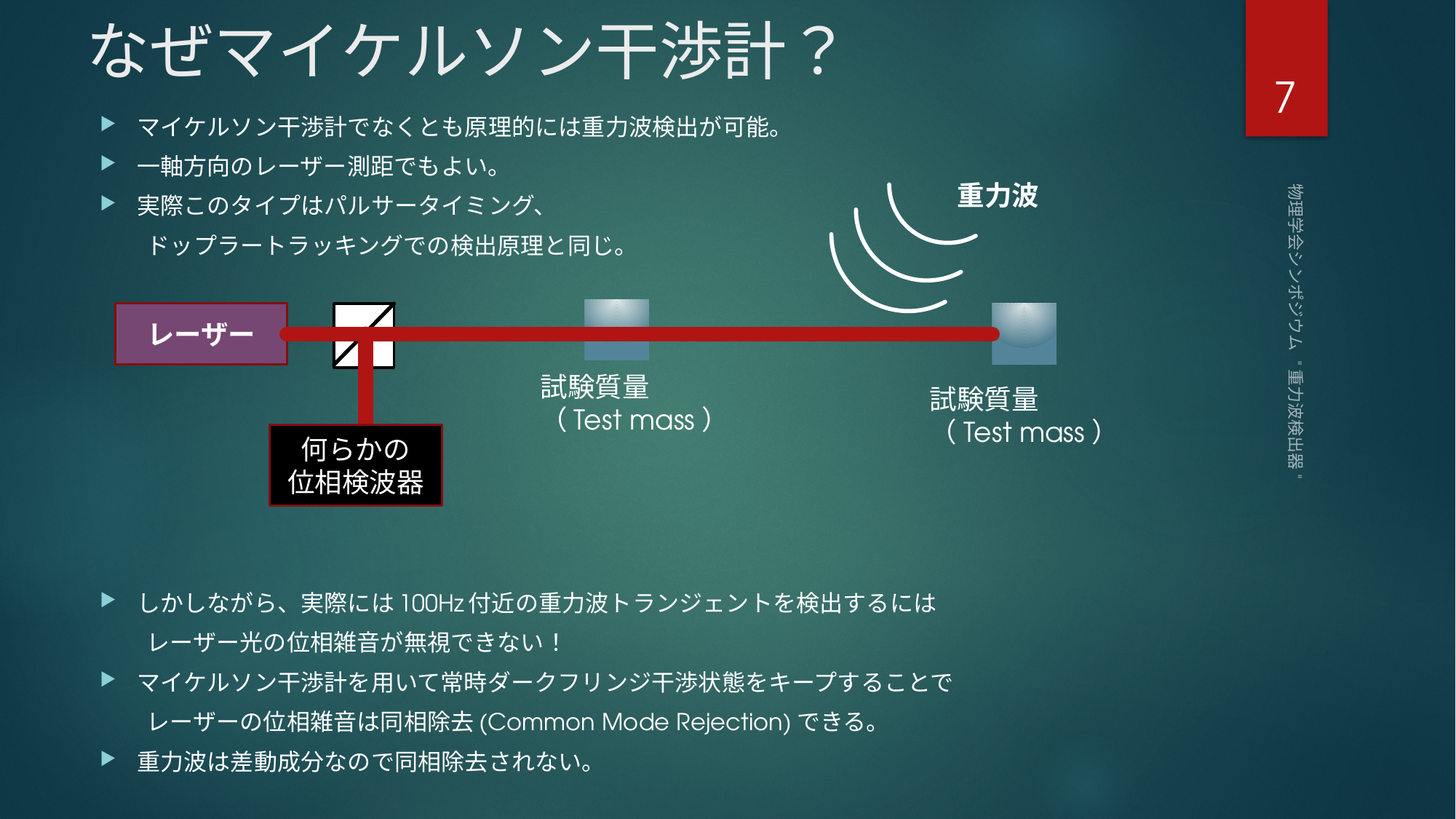

# なぜマイケルソン干渉計？
7
マイケルソン干渉計でなくとも原理的には重力波検出が可能。
一軸方向のレーザー測距でもよい。
実際このタイプはパルサータイミング、
　　ドップラートラッキングでの検出原理と同じ。

しかしながら、実際には100Hz付近の重力波トランジェントを検出するには
　　レーザー光の位相雑音が無視できない！
マイケルソン干渉計を用いて常時ダークフリンジ干渉状態をキープすることで
　　レーザーの位相雑音は同相除去(Common Mode Rejection)できる。
重力波は差動成分なので同相除去されない。

重力波

レーザー

試験質量
（Test mass）
試験質量
（Test mass）
物理学会シンポジウム "重力波検出器"
何らかの
位相検波器